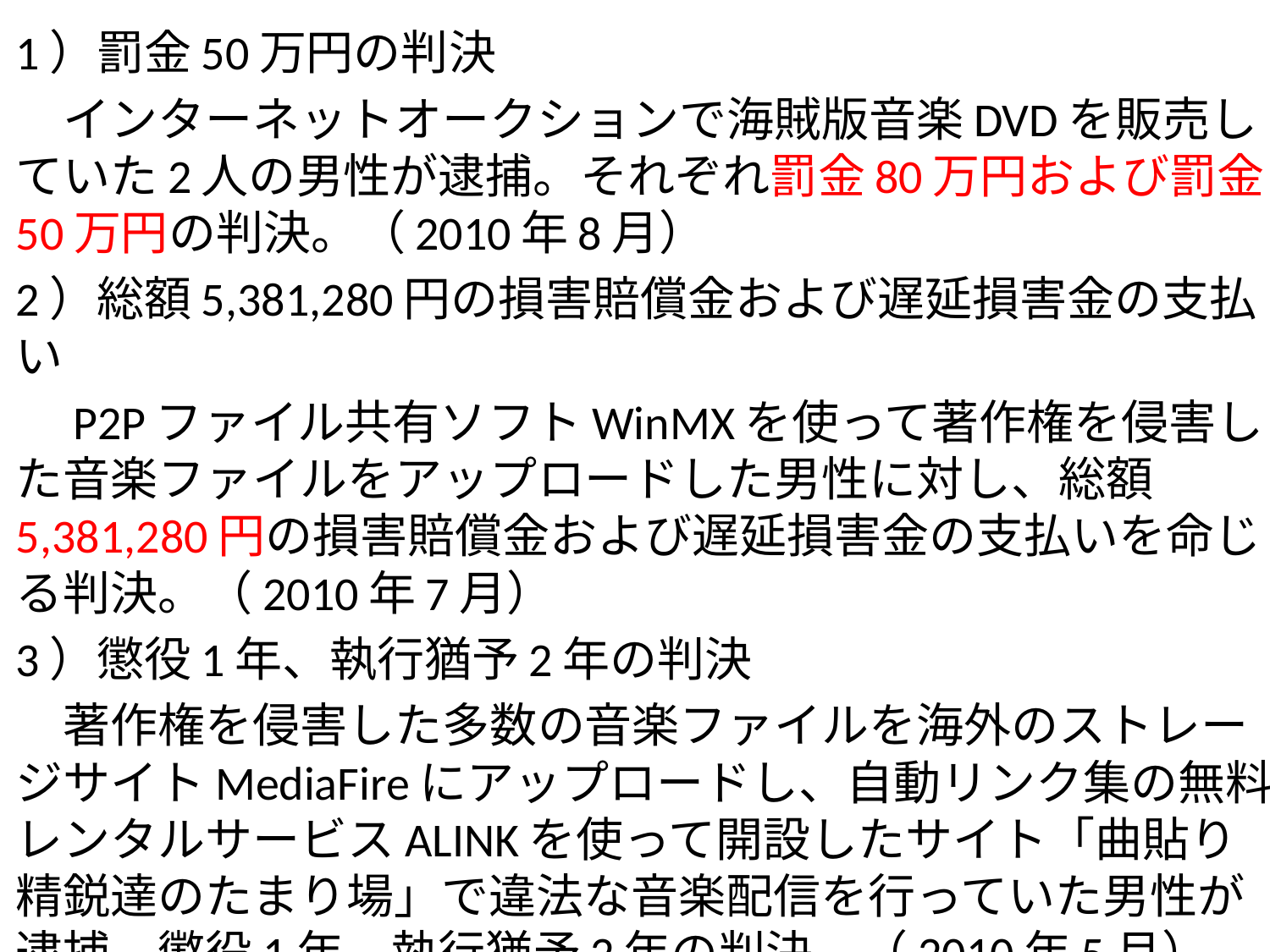

1）罰金50万円の判決
　インターネットオークションで海賊版音楽DVDを販売していた2人の男性が逮捕。それぞれ罰金80万円および罰金50万円の判決。（2010年8月）
2）総額5,381,280円の損害賠償金および遅延損害金の支払い
　P2Pファイル共有ソフトWinMXを使って著作権を侵害した音楽ファイルをアップロードした男性に対し、総額5,381,280円の損害賠償金および遅延損害金の支払いを命じる判決。（2010年7月）
3）懲役1年、執行猶予2年の判決
　著作権を侵害した多数の音楽ファイルを海外のストレージサイトMediaFireにアップロードし、自動リンク集の無料レンタルサービスALINKを使って開設したサイト「曲貼り精鋭達のたまり場」で違法な音楽配信を行っていた男性が逮捕。懲役1年、執行猶予2年の判決。（2010年5月）